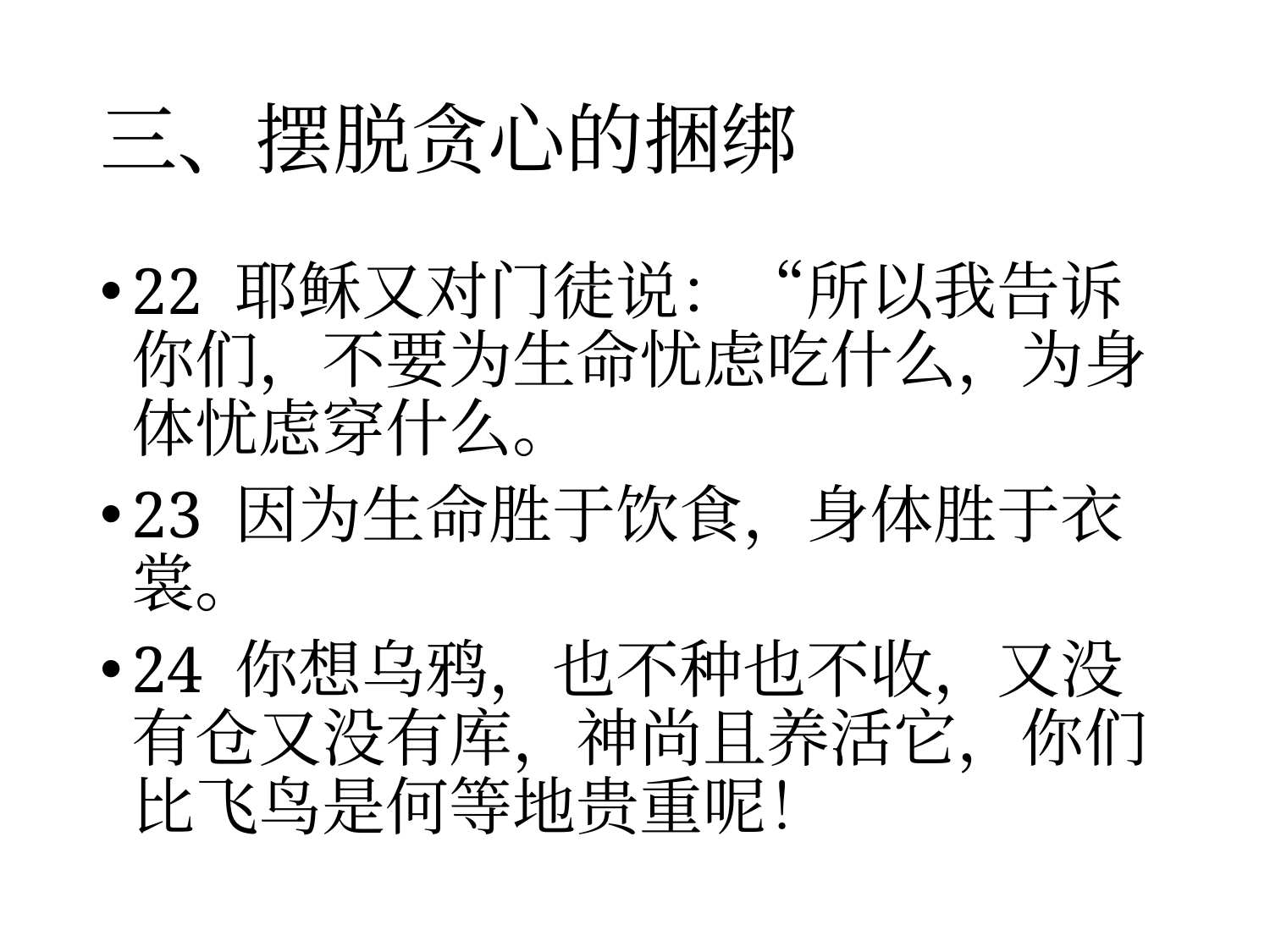

# 三、摆脱贪心的捆绑
22 耶稣又对门徒说：“所以我告诉你们，不要为生命忧虑吃什么，为身体忧虑穿什么。
23 因为生命胜于饮食，身体胜于衣裳。
24 你想乌鸦，也不种也不收，又没有仓又没有库，神尚且养活它，你们比飞鸟是何等地贵重呢！